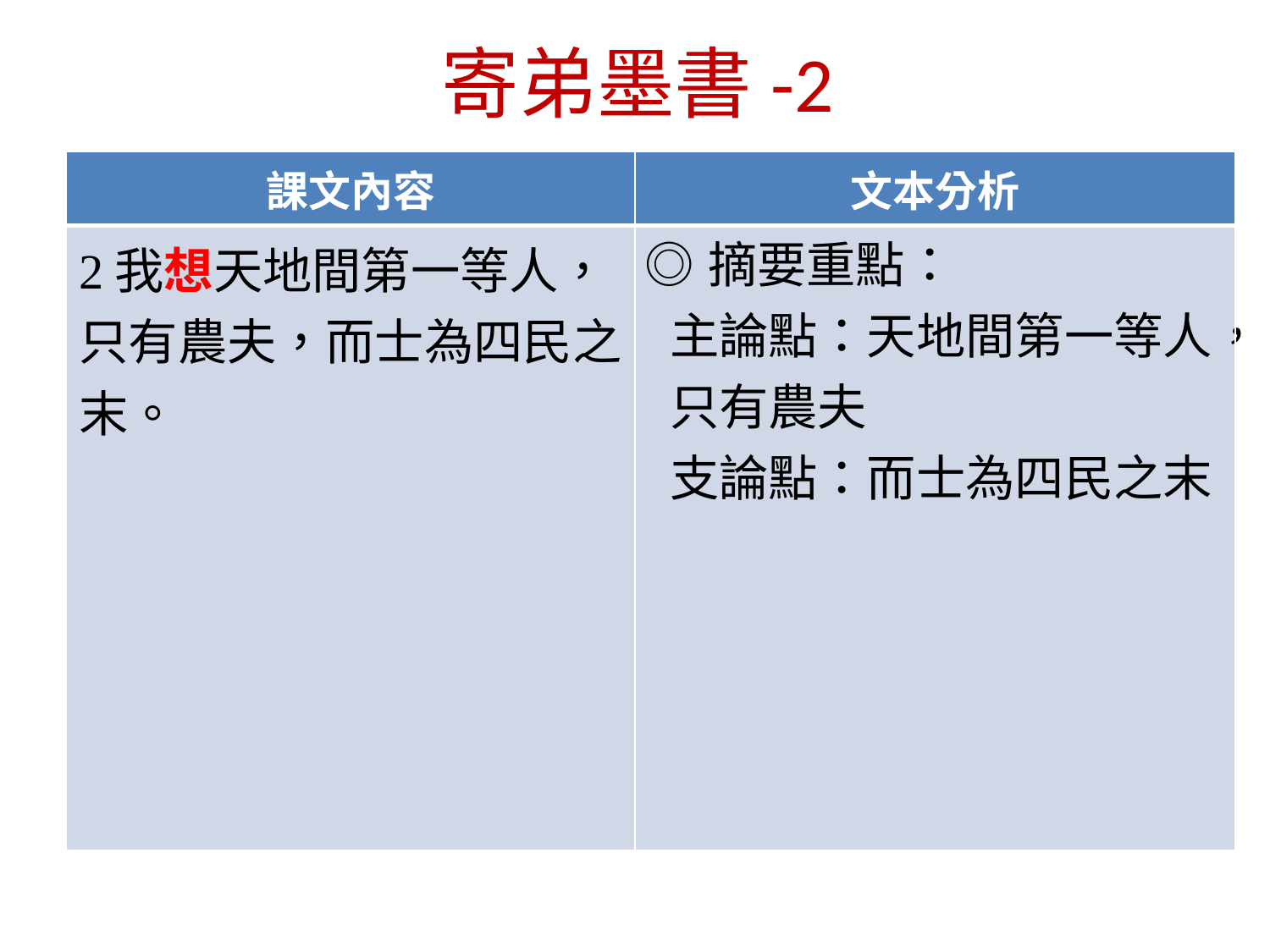

寄弟墨書-2
| 課文內容 | 文本分析 |
| --- | --- |
| 2我想天地間第一等人，只有農夫，而士為四民之末。 | ◎摘要重點： 主論點：天地間第一等人， 只有農夫 支論點：而士為四民之末 |